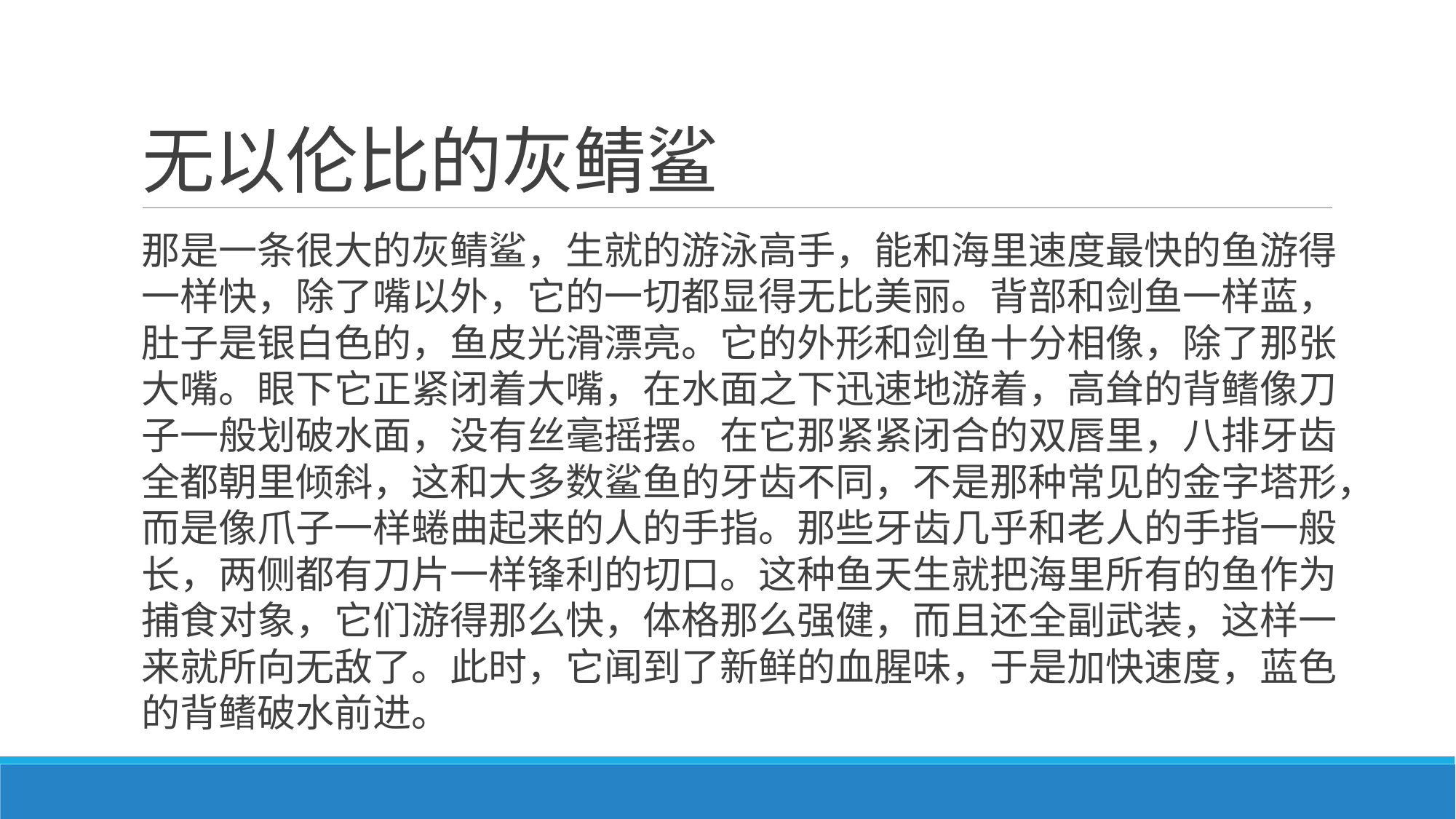

# 无以伦比的灰鲭鲨
那是一条很大的灰鲭鲨，生就的游泳高手，能和海里速度最快的鱼游得一样快，除了嘴以外，它的一切都显得无比美丽。背部和剑鱼一样蓝，肚子是银白色的，鱼皮光滑漂亮。它的外形和剑鱼十分相像，除了那张大嘴。眼下它正紧闭着大嘴，在水面之下迅速地游着，高耸的背鳍像刀子一般划破水面，没有丝毫摇摆。在它那紧紧闭合的双唇里，八排牙齿全都朝里倾斜，这和大多数鲨鱼的牙齿不同，不是那种常见的金字塔形，而是像爪子一样蜷曲起来的人的手指。那些牙齿几乎和老人的手指一般长，两侧都有刀片一样锋利的切口。这种鱼天生就把海里所有的鱼作为捕食对象，它们游得那么快，体格那么强健，而且还全副武装，这样一来就所向无敌了。此时，它闻到了新鲜的血腥味，于是加快速度，蓝色的背鳍破水前进。